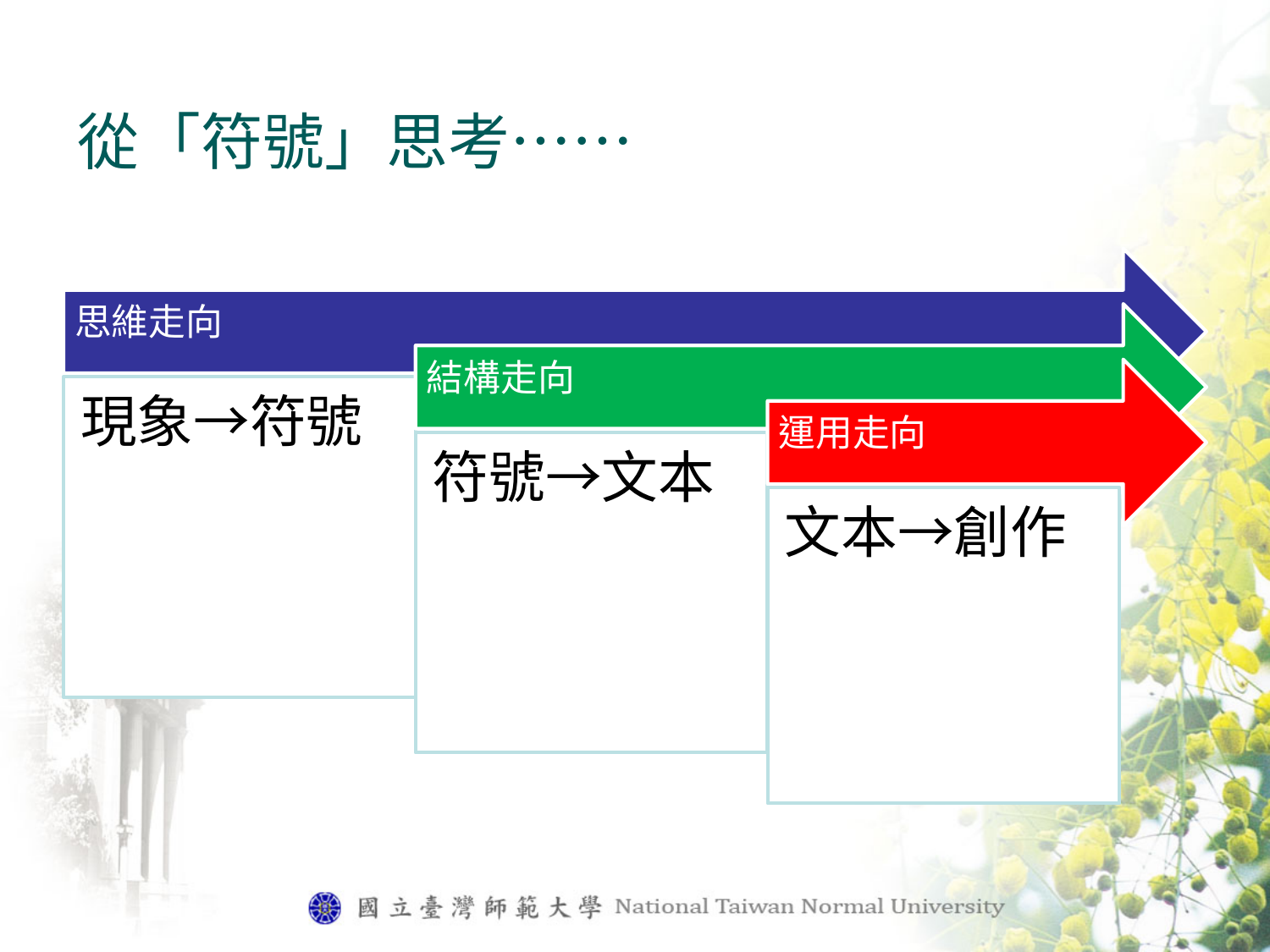

# 從「符號」思考……
思維走向
現象→符號

結構走向
符號→文本
運用走向
文本→創作